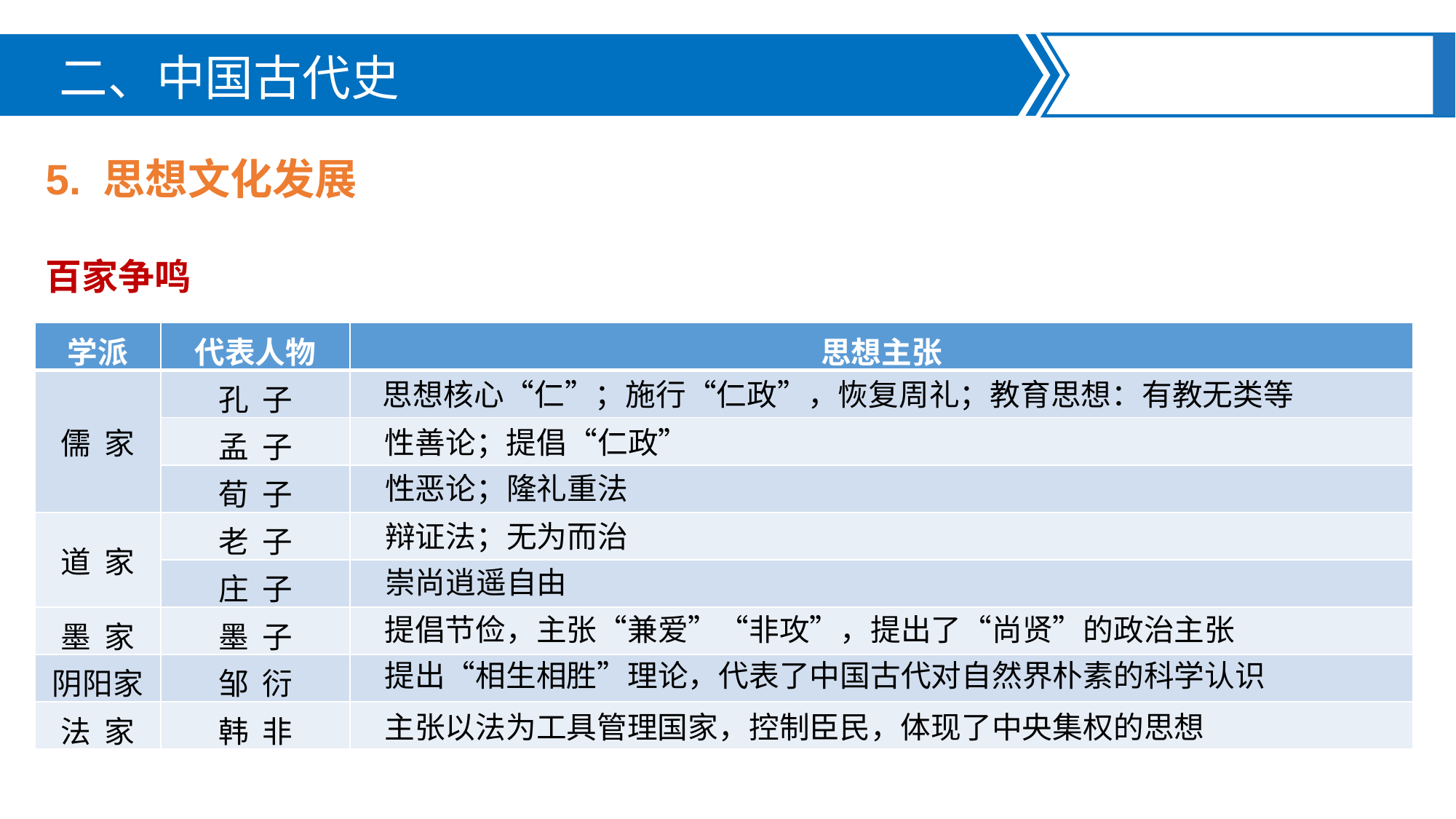

二、中国古代史
5. 思想文化发展
百家争鸣
| 学派 | 代表人物 | 思想主张 |
| --- | --- | --- |
| 儒 家 | 孔 子 |  |
|  | 孟 子 |  |
|  | 荀 子 |  |
| 道 家 | 老 子 |  |
|  | 庄 子 |  |
| 墨 家 | 墨 子 |  |
| 阴阳家 | 邹 衍 |  |
| 法 家 | 韩 非 |  |
思想核心“仁”；施行“仁政”，恢复周礼；教育思想：有教无类等
性善论；提倡“仁政”
性恶论；隆礼重法
辩证法；无为而治
崇尚逍遥自由
提倡节俭，主张“兼爱”“非攻”，提出了“尚贤”的政治主张
提出“相生相胜”理论，代表了中国古代对自然界朴素的科学认识
主张以法为工具管理国家，控制臣民，体现了中央集权的思想